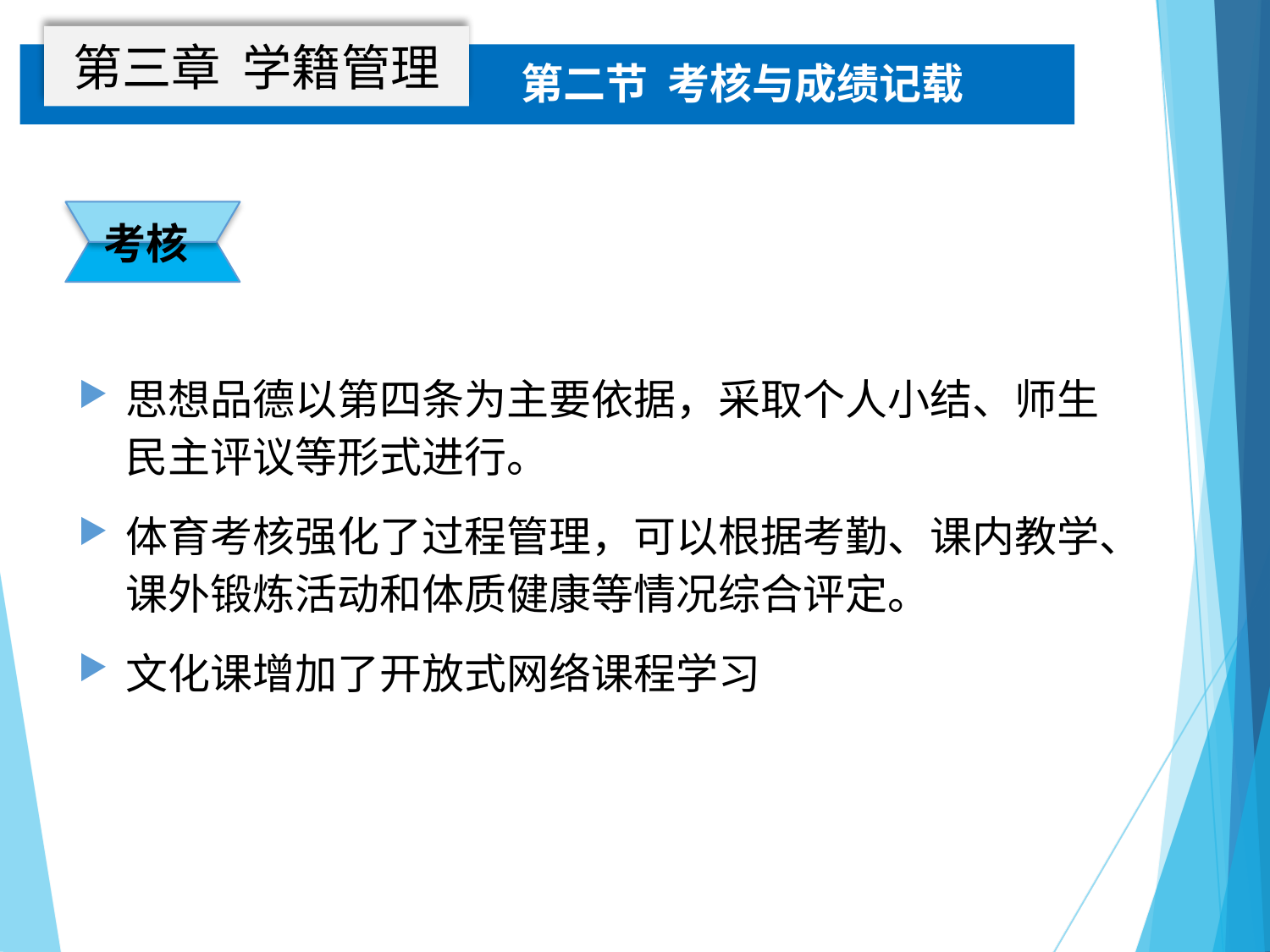

第三章  学籍管理
第二节  考核与成绩记载

考核

思想品德以第四条为主要依据，采取个人小结、师生民主评议等形式进行。
体育考核强化了过程管理，可以根据考勤、课内教学、课外锻炼活动和体质健康等情况综合评定。
文化课增加了开放式网络课程学习